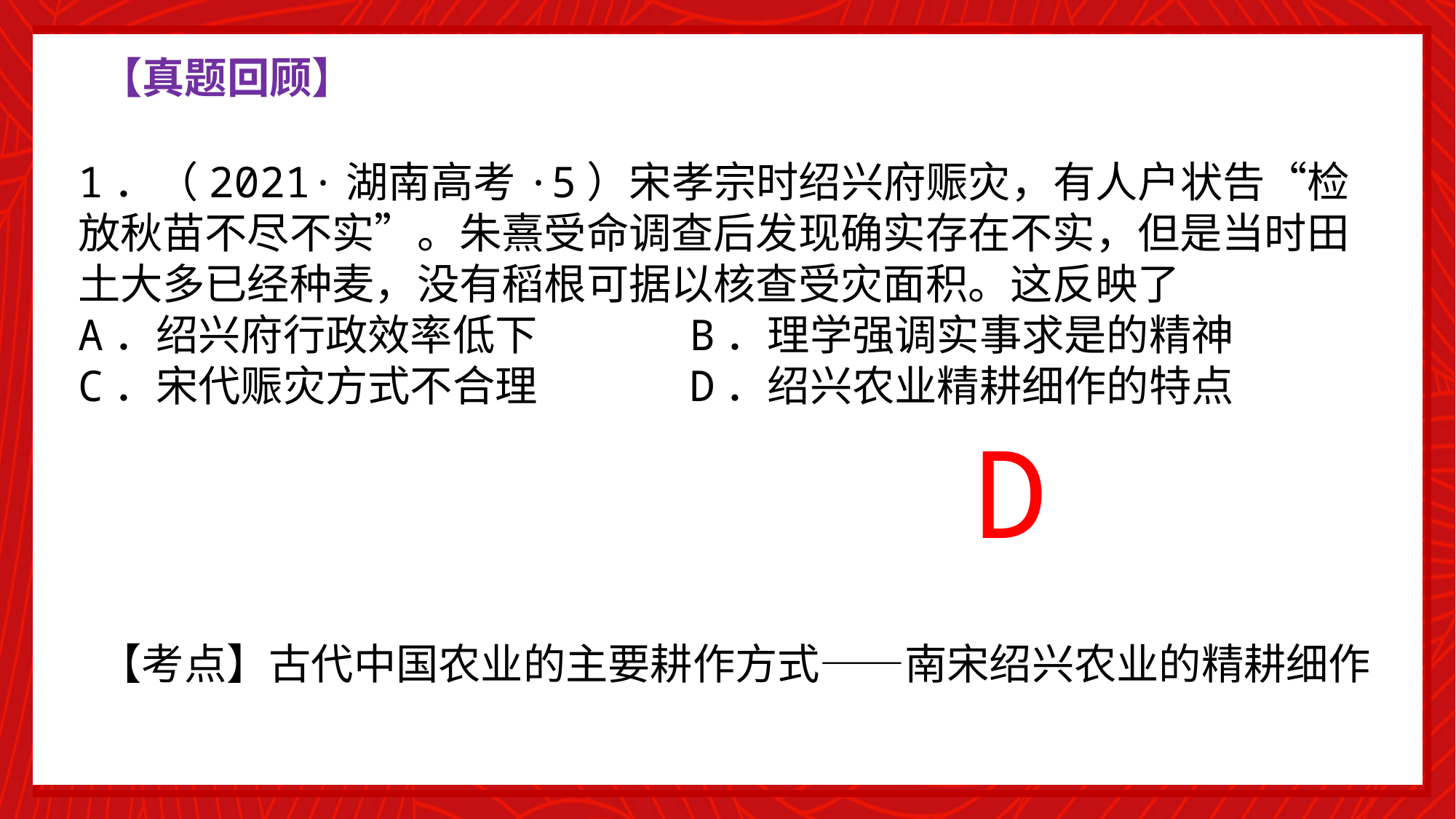

【真题回顾】
1．（2021·湖南高考·5）宋孝宗时绍兴府赈灾，有人户状告“检放秋苗不尽不实”。朱熹受命调查后发现确实存在不实，但是当时田土大多已经种麦，没有稻根可据以核查受灾面积。这反映了
A．绍兴府行政效率低下               B．理学强调实事求是的精神
C．宋代赈灾方式不合理               D．绍兴农业精耕细作的特点
D
【考点】古代中国农业的主要耕作方式——南宋绍兴农业的精耕细作